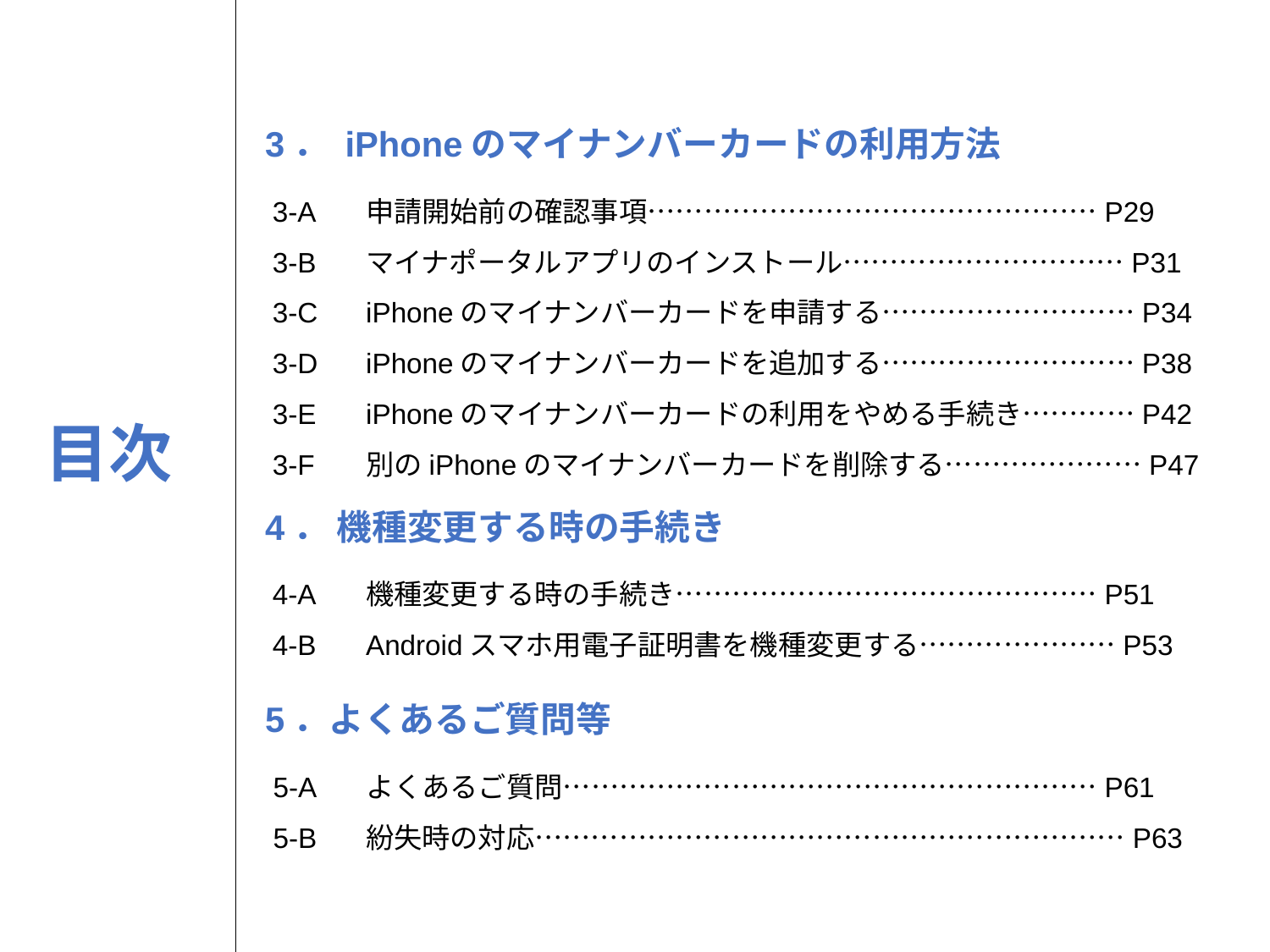

3． iPhoneのマイナンバーカードの利用方法
3-A
3-B
3-C
3-D
3-E
3-F
申請開始前の確認事項…………………………………………P29
マイナポータルアプリのインストール…………………………P31
iPhoneのマイナンバーカードを申請する………………………P34
iPhoneのマイナンバーカードを追加する………………………P38
iPhoneのマイナンバーカードの利用をやめる手続き…………P42
別のiPhoneのマイナンバーカードを削除する…………………P47
4． 機種変更する時の手続き
4-A
4-B
機種変更する時の手続き………………………………………P51
Androidスマホ用電子証明書を機種変更する…………………P53
5．よくあるご質問等
5-A
5-B
よくあるご質問…………………………………………………P61
紛失時の対応………………………………………………………P63